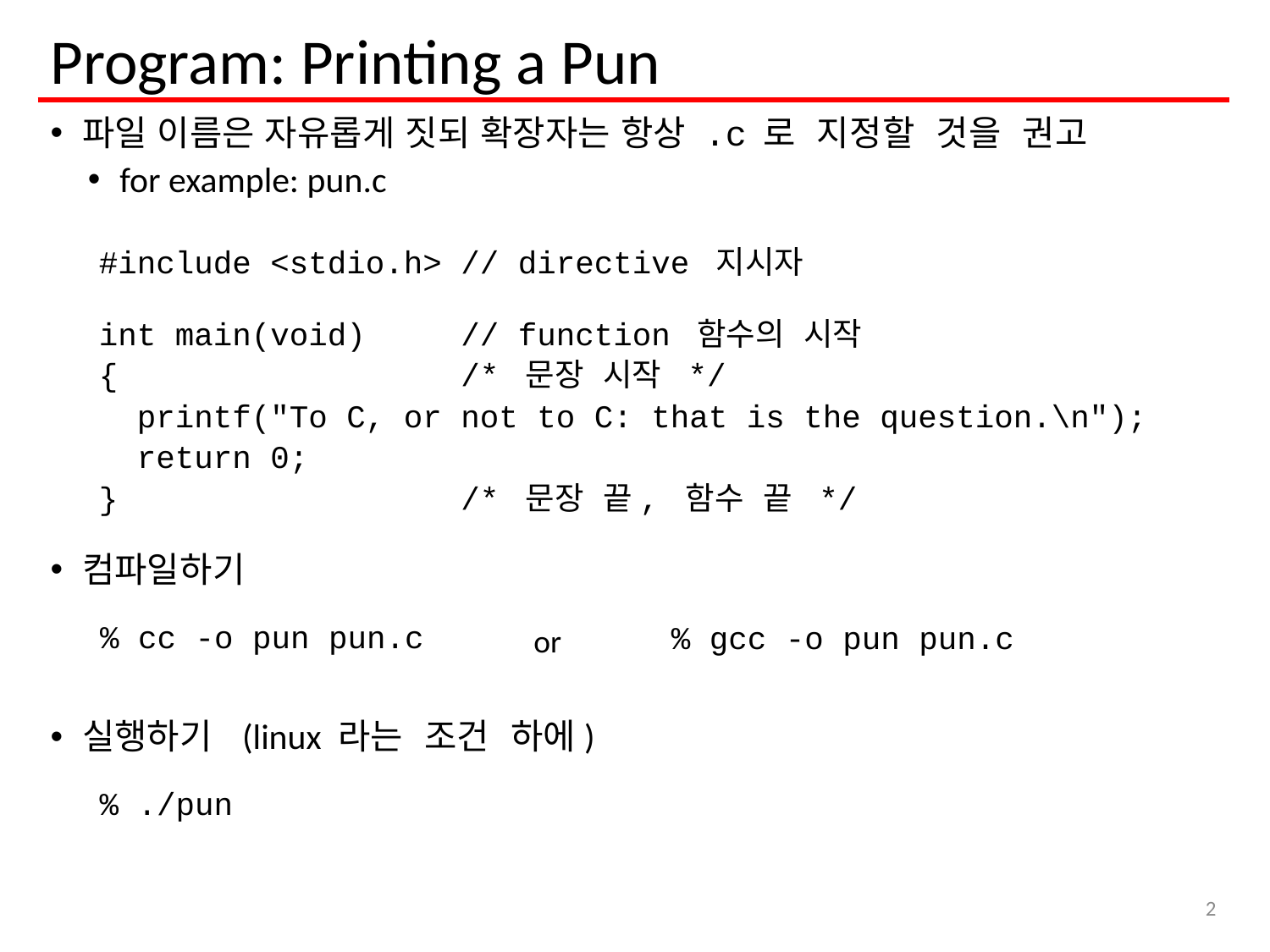

# Program: Printing a Pun
파일 이름은 자유롭게 짓되 확장자는 항상 .c 로 지정할 것을 권고
for example: pun.c

컴파일하기

실행하기 (linux 라는 조건 하에)

#include <stdio.h> // directive 지시자

int main(void)     // function 함수의 시작
{                  /* 문장 시작 */
  printf("To C, or not to C: that is the question.\n");
  return 0;
}                  /* 문장 끝, 함수 끝 */
or
% cc -o pun pun.c
% gcc -o pun pun.c
% ./pun
2